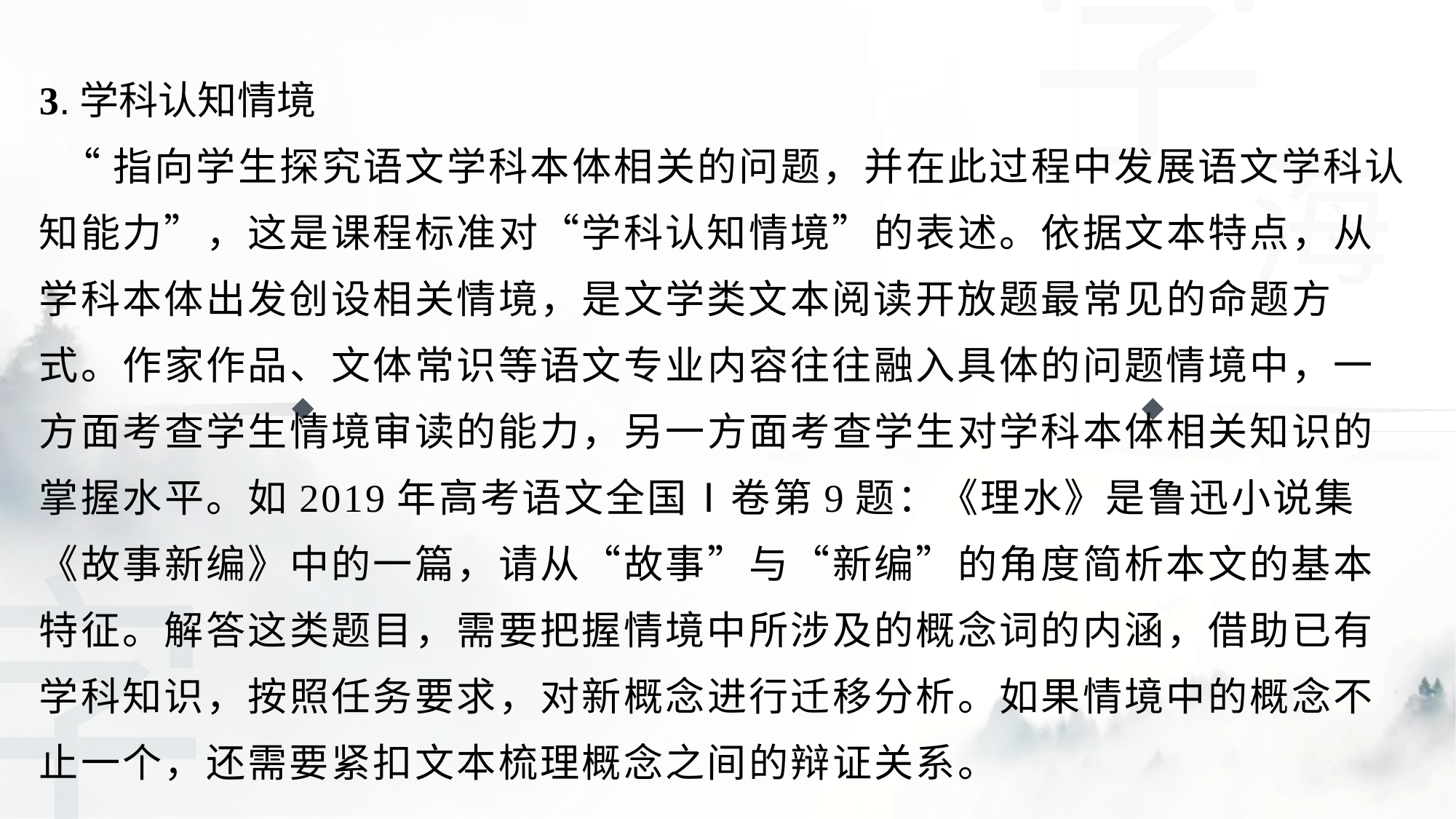

3.学科认知情境
  “指向学生探究语文学科本体相关的问题，并在此过程中发展语文学科认知能力”，这是课程标准对“学科认知情境”的表述。依据文本特点，从学科本体出发创设相关情境，是文学类文本阅读开放题最常见的命题方式。作家作品、文体常识等语文专业内容往往融入具体的问题情境中，一方面考查学生情境审读的能力，另一方面考查学生对学科本体相关知识的掌握水平。如2019年高考语文全国Ⅰ卷第9题：《理水》是鲁迅小说集《故事新编》中的一篇，请从“故事”与“新编”的角度简析本文的基本特征。解答这类题目，需要把握情境中所涉及的概念词的内涵，借助已有学科知识，按照任务要求，对新概念进行迁移分析。如果情境中的概念不止一个，还需要紧扣文本梳理概念之间的辩证关系。